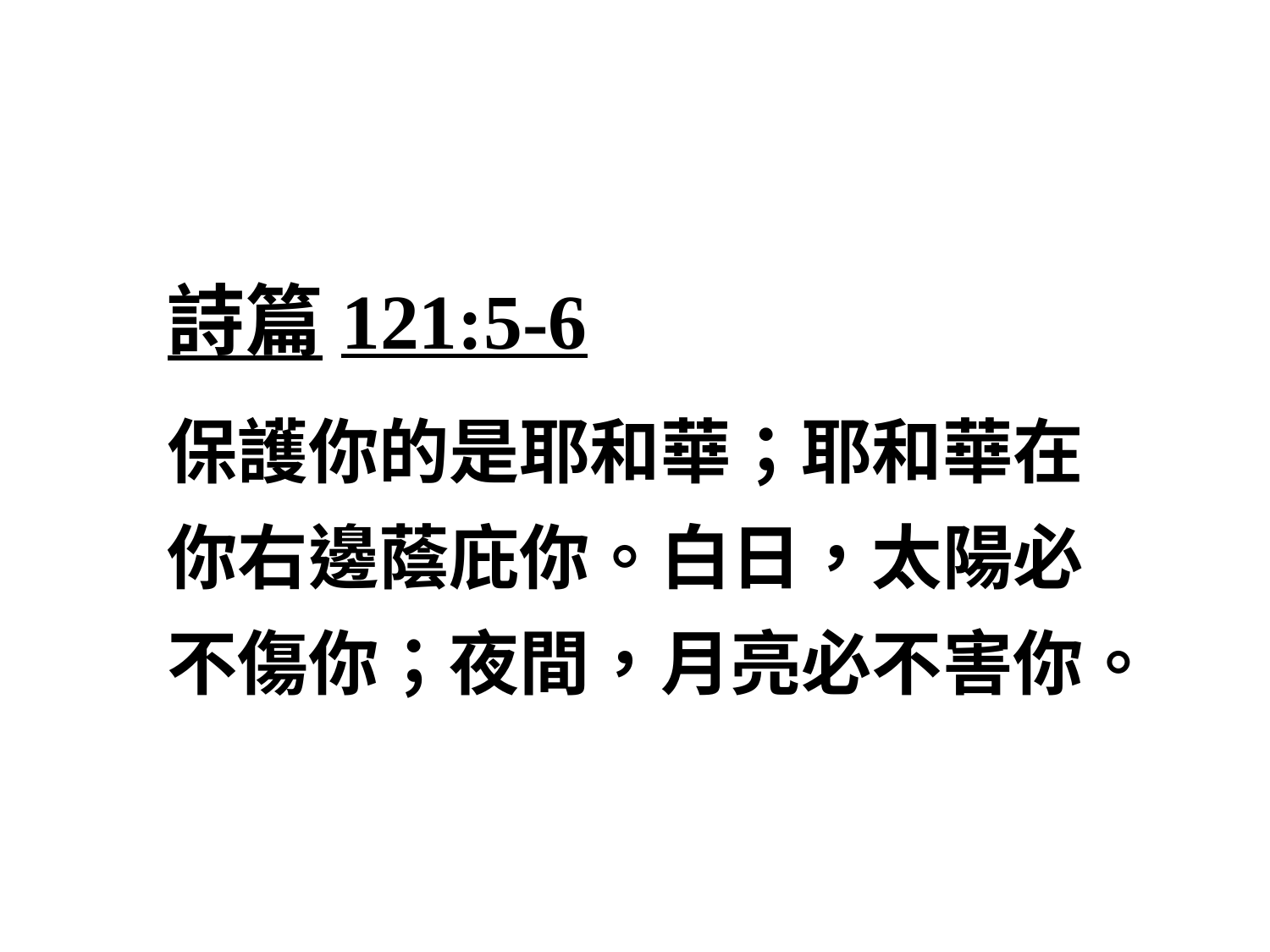

詩篇121:5-6

保護你的是耶和華；耶和華在你右邊蔭庇你。白日，太陽必不傷你；夜間，月亮必不害你。